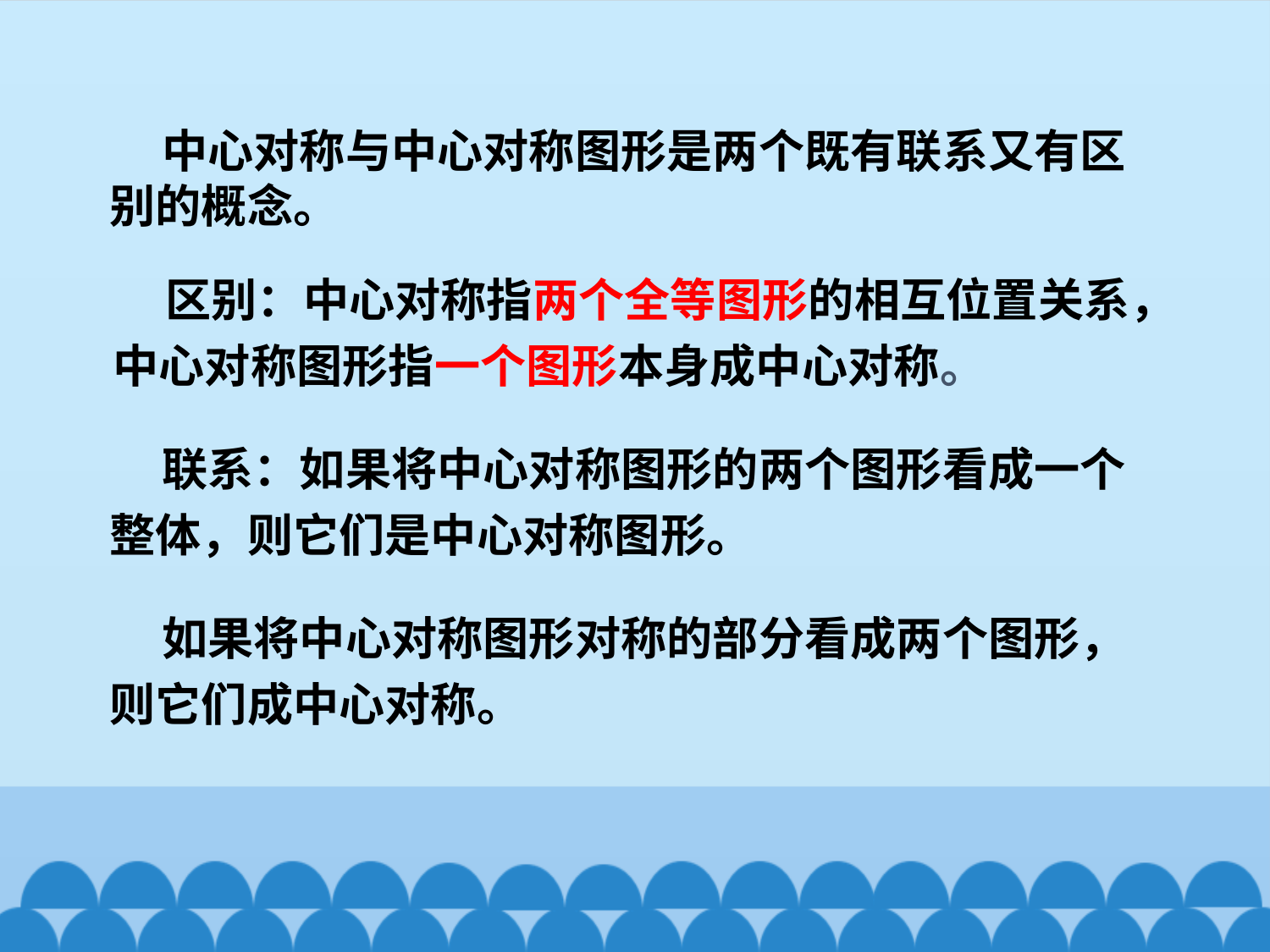

中心对称与中心对称图形是两个既有联系又有区别的概念。
    区别：中心对称指两个全等图形的相互位置关系，中心对称图形指一个图形本身成中心对称。
    联系：如果将中心对称图形的两个图形看成一个整体，则它们是中心对称图形。
    如果将中心对称图形对称的部分看成两个图形，则它们成中心对称。